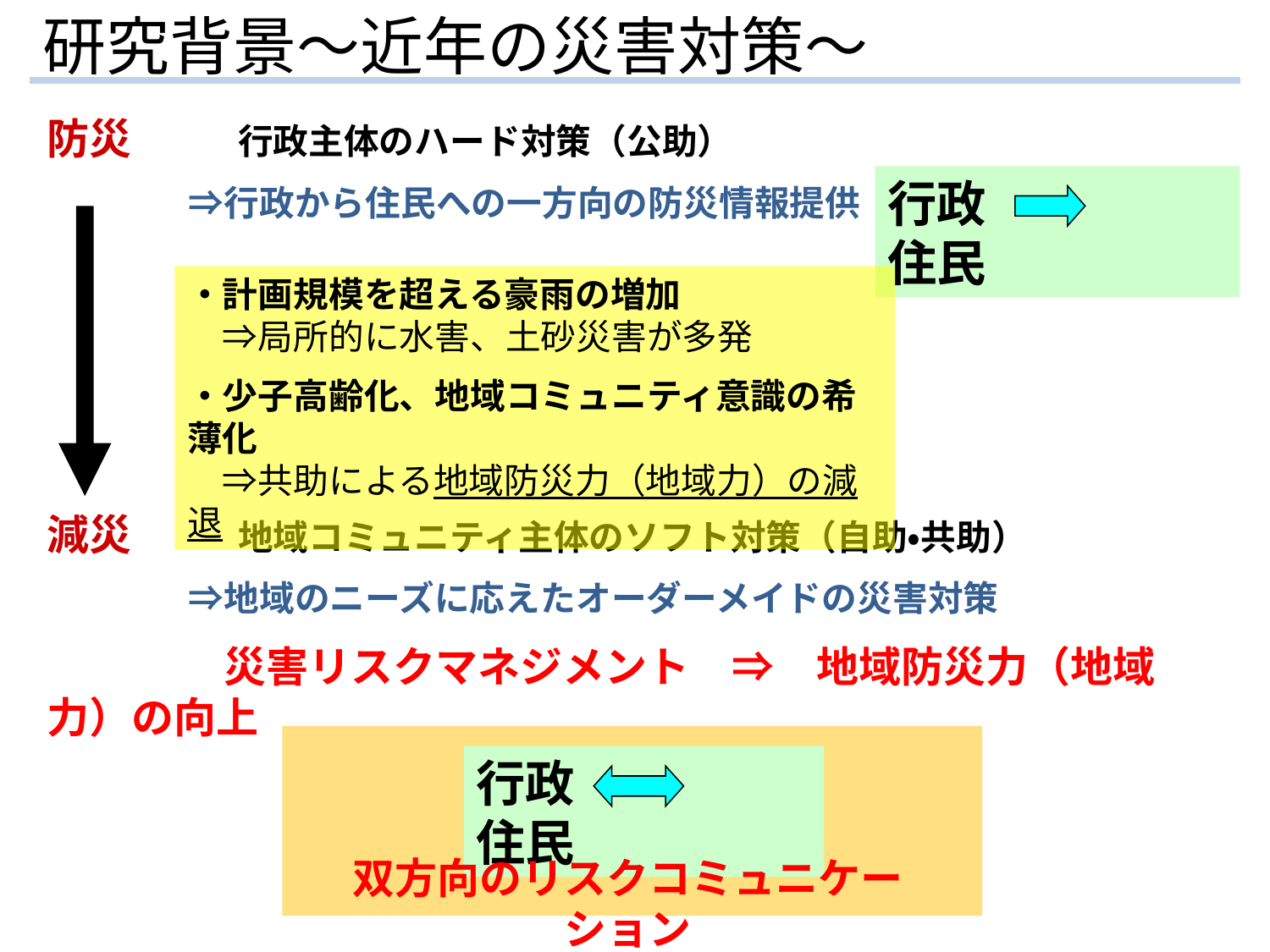

研究背景～近年の災害対策～
防災　　　行政主体のハード対策（公助）
　　　　⇒行政から住民への一方向の防災情報提供

減災　　　地域コミュニティ主体のソフト対策（自助・共助）
　　　　⇒地域のニーズに応えたオーダーメイドの災害対策
　　　　　災害リスクマネジメント　⇒　地域防災力（地域力）の向上
行政　　　　住民

・計画規模を超える豪雨の増加
　⇒局所的に水害、土砂災害が多発

・少子高齢化、地域コミュニティ意識の希薄化
　⇒共助による地域防災力（地域力）の減退

行政　　　　住民

双方向のリスクコミュニケーション